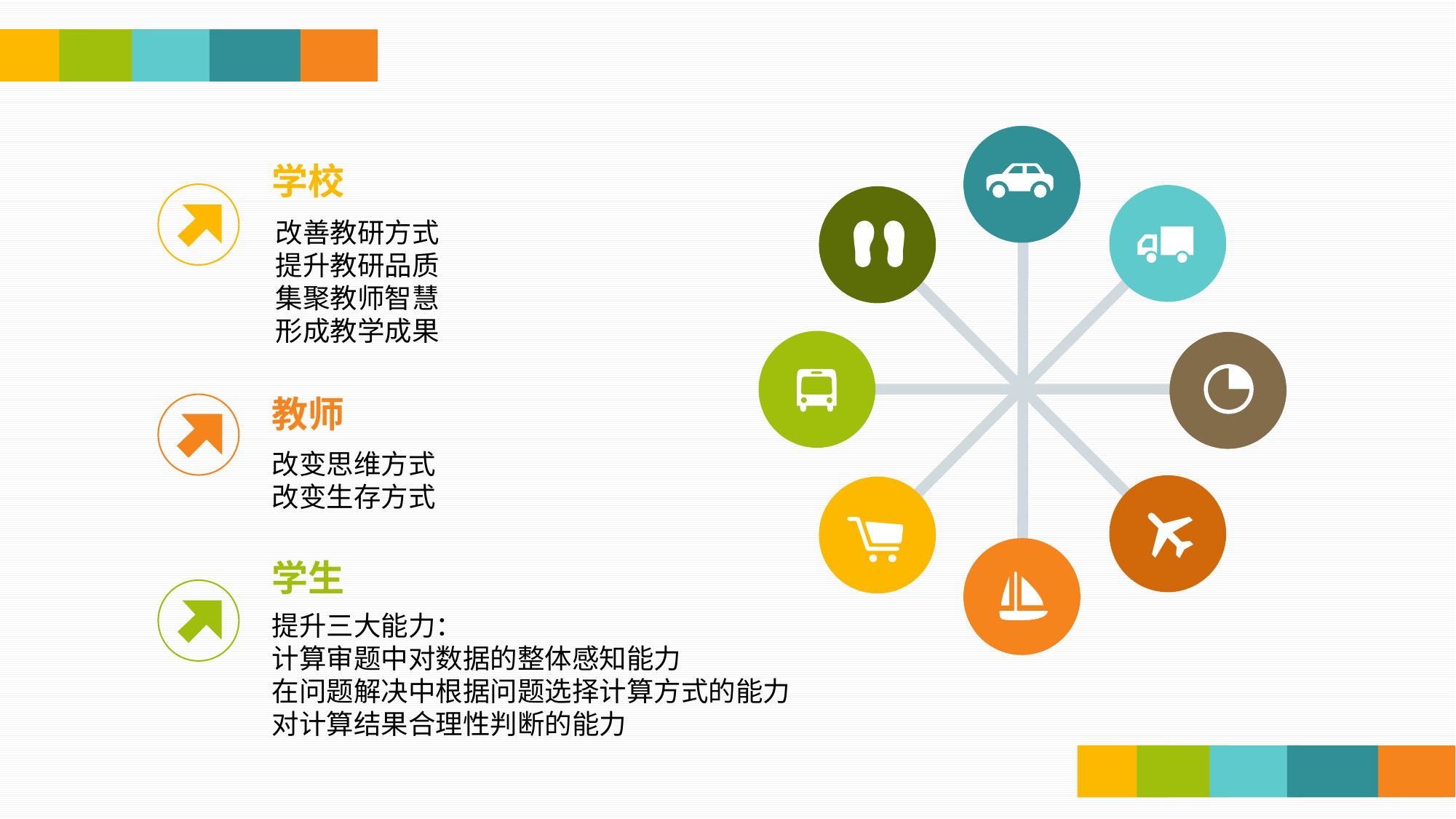

学校

改善教研方式
提升教研品质
集聚教师智慧
形成教学成果

教师

改变思维方式
改变生存方式

学生

提升三大能力：
计算审题中对数据的整体感知能力
在问题解决中根据问题选择计算方式的能力
对计算结果合理性判断的能力